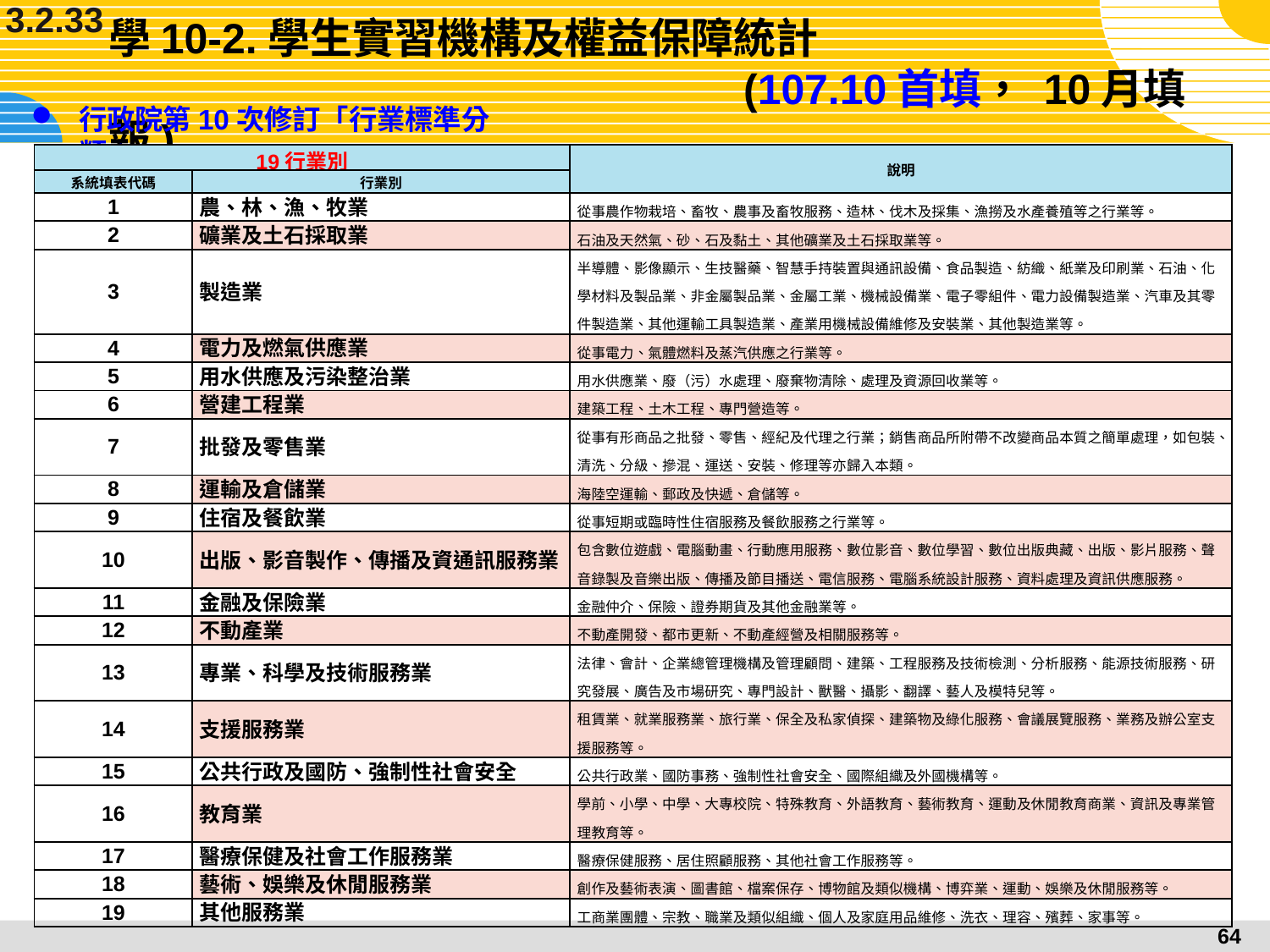

3.2.33
# 學10-2.學生實習機構及權益保障統計								(107.10首填， 10月填報)
行政院第10次修訂「行業標準分類：
| 19行業別 |  | 說明 |
| --- | --- | --- |
| 系統填表代碼 | 行業別 |  |
| 1 | 農、林、漁、牧業 | 從事農作物栽培、畜牧、農事及畜牧服務、造林、伐木及採集、漁撈及水產養殖等之行業等。 |
| 2 | 礦業及土石採取業 | 石油及天然氣、砂、石及黏土、其他礦業及土石採取業等。 |
| 3 | 製造業 | 半導體、影像顯示、生技醫藥、智慧手持裝置與通訊設備、食品製造、紡織、紙業及印刷業、石油、化學材料及製品業、非金屬製品業、金屬工業、機械設備業、電子零組件、電力設備製造業、汽車及其零件製造業、其他運輸工具製造業、產業用機械設備維修及安裝業、其他製造業等。 |
| 4 | 電力及燃氣供應業 | 從事電力、氣體燃料及蒸汽供應之行業等。 |
| 5 | 用水供應及污染整治業 | 用水供應業、廢（污）水處理、廢棄物清除、處理及資源回收業等。 |
| 6 | 營建工程業 | 建築工程、土木工程、專門營造等。 |
| 7 | 批發及零售業 | 從事有形商品之批發、零售、經紀及代理之行業；銷售商品所附帶不改變商品本質之簡單處理，如包裝、清洗、分級、摻混、運送、安裝、修理等亦歸入本類。 |
| 8 | 運輸及倉儲業 | 海陸空運輸、郵政及快遞、倉儲等。 |
| 9 | 住宿及餐飲業 | 從事短期或臨時性住宿服務及餐飲服務之行業等。 |
| 10 | 出版、影音製作、傳播及資通訊服務業 | 包含數位遊戲、電腦動畫、行動應用服務、數位影音、數位學習、數位出版典藏、出版、影片服務、聲音錄製及音樂出版、傳播及節目播送、電信服務、電腦系統設計服務、資料處理及資訊供應服務。 |
| 11 | 金融及保險業 | 金融仲介、保險、證券期貨及其他金融業等。 |
| 12 | 不動產業 | 不動產開發、都市更新、不動產經營及相關服務等。 |
| 13 | 專業、科學及技術服務業 | 法律、會計、企業總管理機構及管理顧問、建築、工程服務及技術檢測、分析服務、能源技術服務、研究發展、廣告及市場研究、專門設計、獸醫、攝影、翻譯、藝人及模特兒等。 |
| 14 | 支援服務業 | 租賃業、就業服務業、旅行業、保全及私家偵探、建築物及綠化服務、會議展覽服務、業務及辦公室支援服務等。 |
| 15 | 公共行政及國防、強制性社會安全 | 公共行政業、國防事務、強制性社會安全、國際組織及外國機構等。 |
| 16 | 教育業 | 學前、小學、中學、大專校院、特殊教育、外語教育、藝術教育、運動及休閒教育商業、資訊及專業管理教育等。 |
| 17 | 醫療保健及社會工作服務業 | 醫療保健服務、居住照顧服務、其他社會工作服務等。 |
| 18 | 藝術、娛樂及休閒服務業 | 創作及藝術表演、圖書館、檔案保存、博物館及類似機構、博弈業、運動、娛樂及休閒服務等。 |
| 19 | 其他服務業 | 工商業團體、宗教、職業及類似組織、個人及家庭用品維修、洗衣、理容、殯葬、家事等。 |